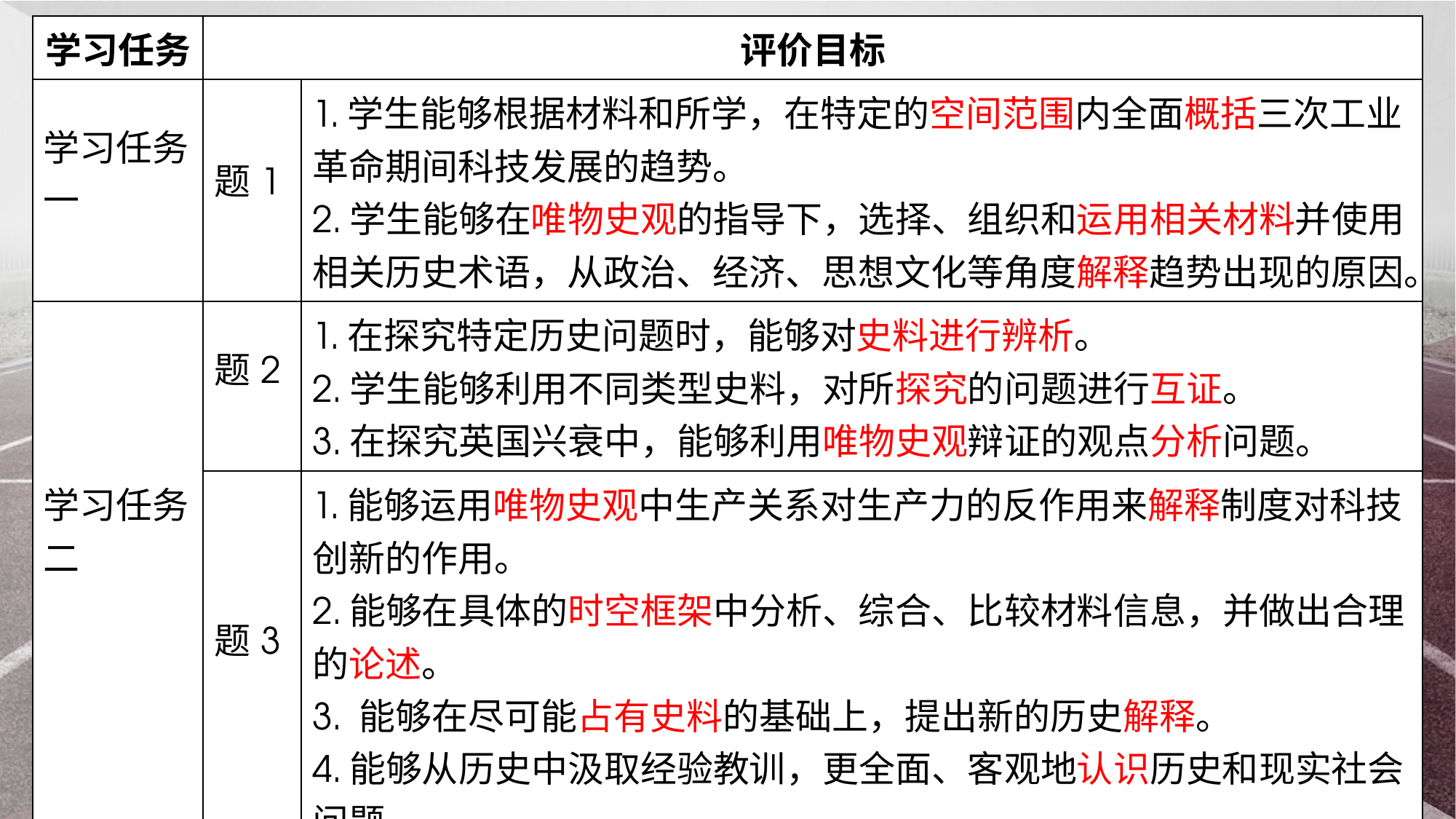

| 学习任务 | 评价目标 |  |
| --- | --- | --- |
| 学习任务一 | 题1 | 1.学生能够根据材料和所学，在特定的空间范围内全面概括三次工业革命期间科技发展的趋势。 2.学生能够在唯物史观的指导下，选择、组织和运用相关材料并使用相关历史术语，从政治、经济、思想文化等角度解释趋势出现的原因。 |
| 学习任务二 | 题2 | 1.在探究特定历史问题时，能够对史料进行辨析。 2.学生能够利用不同类型史料，对所探究的问题进行互证。 3.在探究英国兴衰中，能够利用唯物史观辩证的观点分析问题。 |
|  | 题3 | 1.能够运用唯物史观中生产关系对生产力的反作用来解释制度对科技创新的作用。 2.能够在具体的时空框架中分析、综合、比较材料信息，并做出合理的论述。 3. 能够在尽可能占有史料的基础上，提出新的历史解释。 4.能够从历史中汲取经验教训，更全面、客观地认识历史和现实社会问题。 |